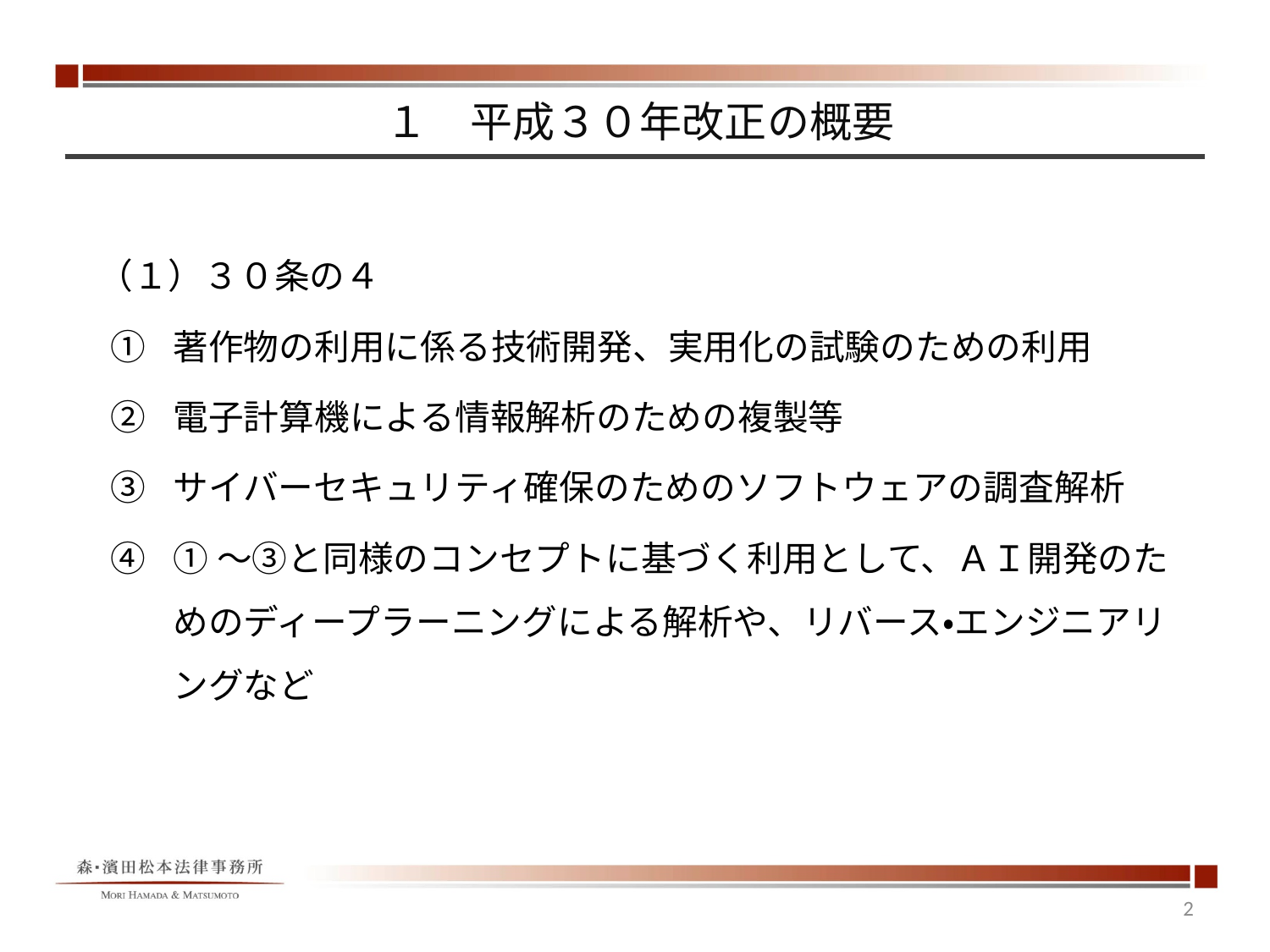

# １　平成３０年改正の概要
（１）３０条の４
①	著作物の利用に係る技術開発、実用化の試験のための利用
②	電子計算機による情報解析のための複製等
③	サイバーセキュリティ確保のためのソフトウェアの調査解析
④	①～③と同様のコンセプトに基づく利用として、ＡＩ開発のためのディープラーニングによる解析や、リバース・エンジニアリングなど
2